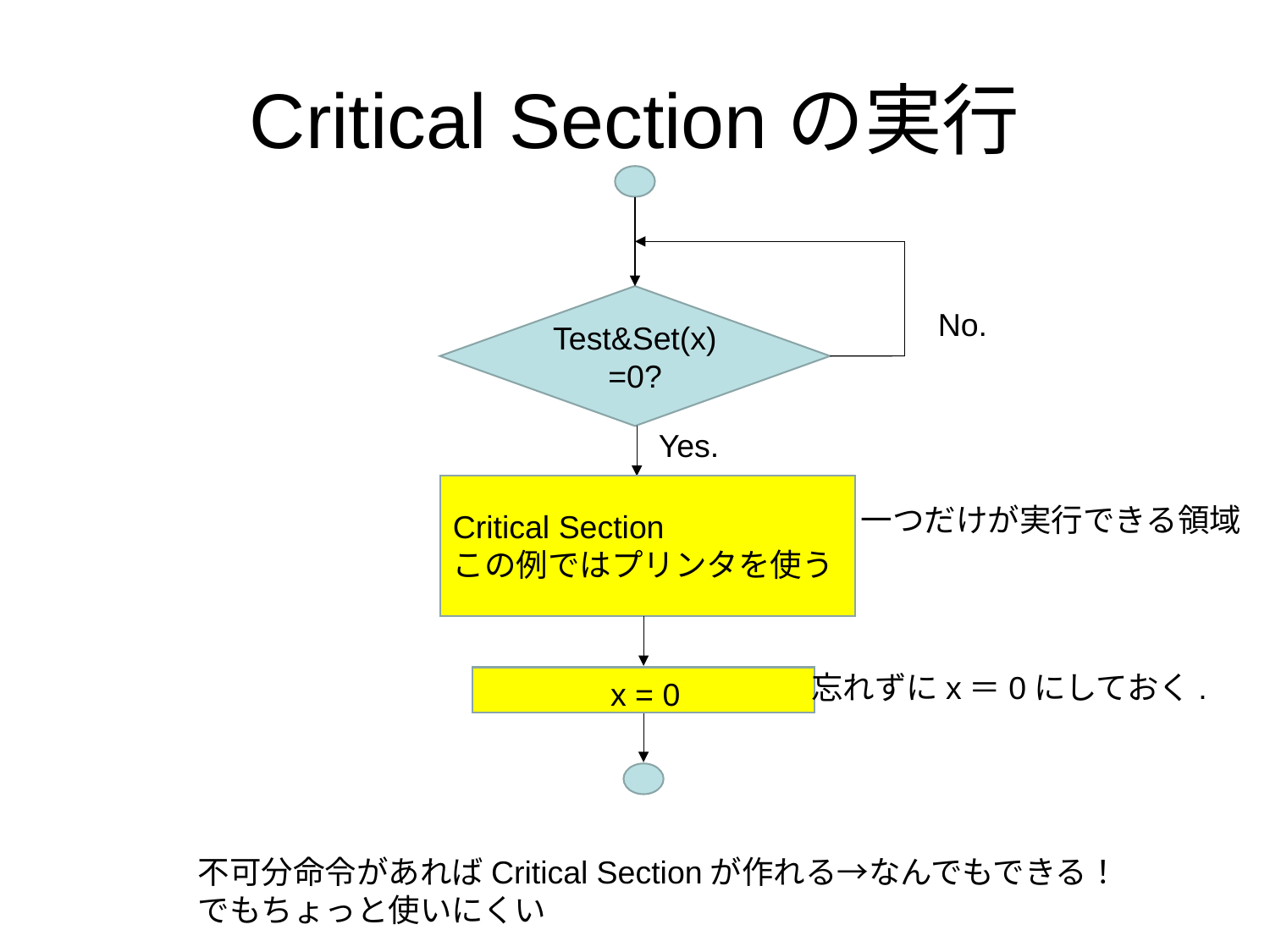

# Critical Sectionの実行

Test&Set(x)=0?
No.
Yes.

一つだけが実行できる領域

Critical Section
この例ではプリンタを使う
忘れずにx＝0にしておく.

x = 0

不可分命令があればCritical Sectionが作れる→なんでもできる！
でもちょっと使いにくい